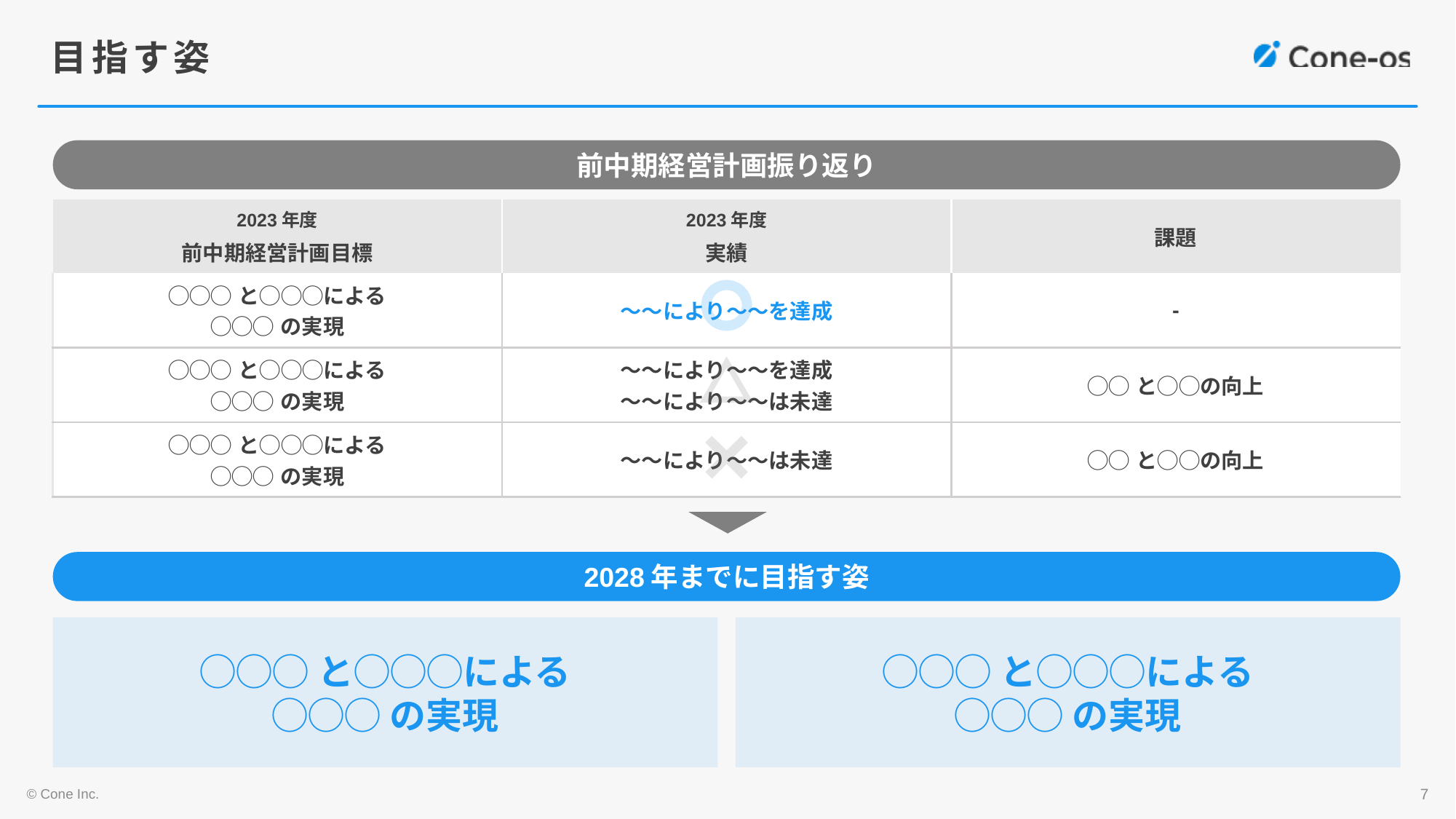

# 目指す姿
前中期経営計画振り返り
| 2023年度 前中期経営計画目標 | 2023年度 実績 | 課題 |
| --- | --- | --- |
| ◯◯◯と◯◯◯による ◯◯◯の実現 | 〜〜により〜〜を達成 | - |
| ◯◯◯と◯◯◯による ◯◯◯の実現 | 〜〜により〜〜を達成 〜〜により〜〜は未達 | ◯◯と◯◯の向上 |
| ◯◯◯と◯◯◯による ◯◯◯の実現 | 〜〜により〜〜は未達 | ◯◯と◯◯の向上 |

2028年までに目指す姿
◯◯◯と◯◯◯による
◯◯◯の実現
◯◯◯と◯◯◯による
◯◯◯の実現
7
© Cone Inc.